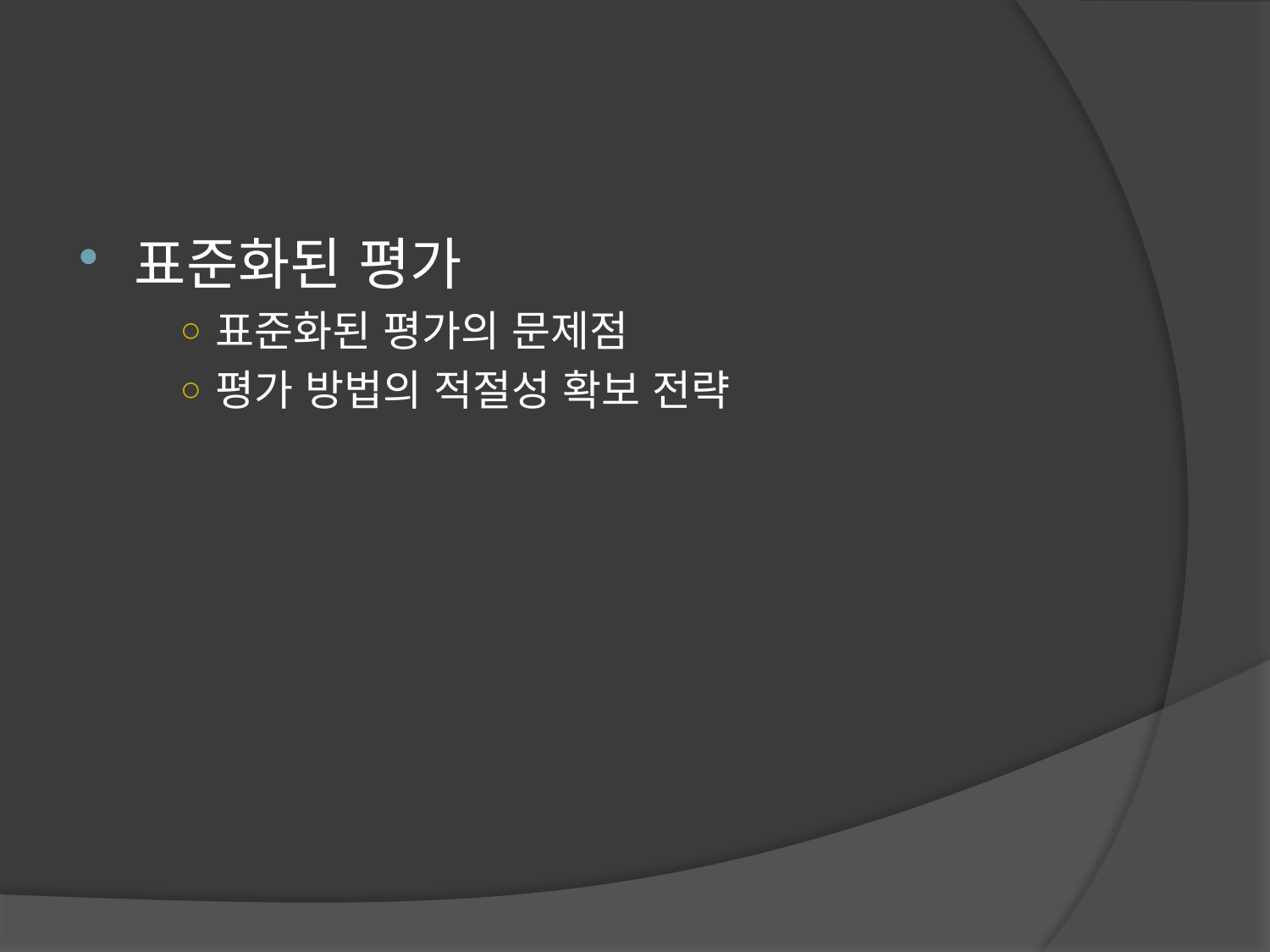

표준화된 평가
표준화된 평가의 문제점
평가 방법의 적절성 확보 전략